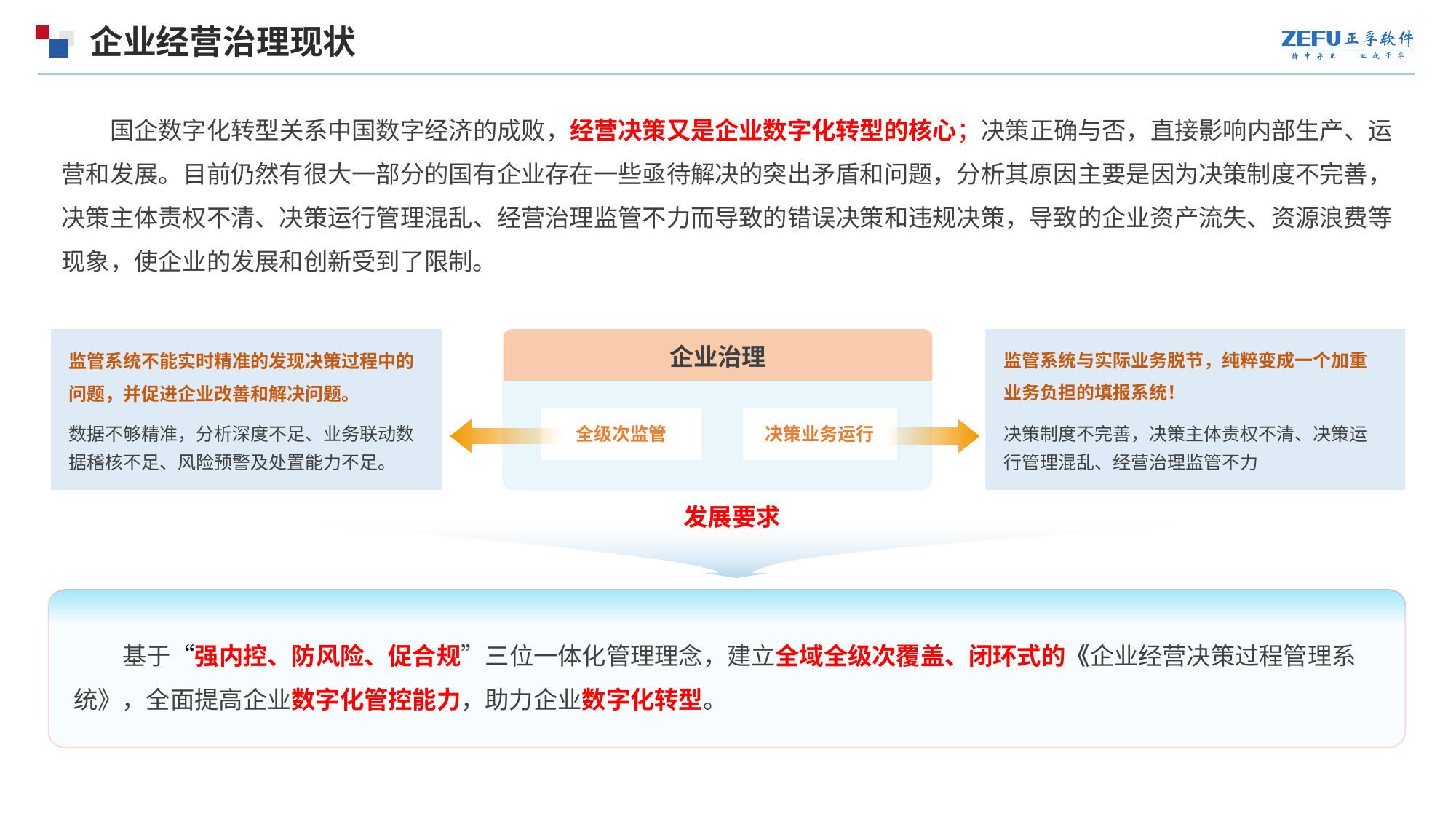

# 企业经营治理现状

国企数字化转型关系中国数字经济的成败，经营决策又是企业数字化转型的核心；决策正确与否，直接影响内部生产、运营和发展。目前仍然有很大一部分的国有企业存在一些亟待解决的突出矛盾和问题，分析其原因主要是因为决策制度不完善，决策主体责权不清、决策运行管理混乱、经营治理监管不力而导致的错误决策和违规决策，导致的企业资产流失、资源浪费等现象，使企业的发展和创新受到了限制。

企业治理

监管系统与实际业务脱节，纯粹变成一个加重业务负担的填报系统！
监管系统不能实时精准的发现决策过程中的问题，并促进企业改善和解决问题。

全级次监管

决策业务运行
数据不够精准，分析深度不足、业务联动数据稽核不足、风险预警及处置能力不足。
决策制度不完善，决策主体责权不清、决策运行管理混乱、经营治理监管不力

发展要求

基于“强内控、防风险、促合规”三位一体化管理理念，建立全域全级次覆盖、闭环式的《企业经营决策过程管理系统》，全面提高企业数字化管控能力，助力企业数字化转型。